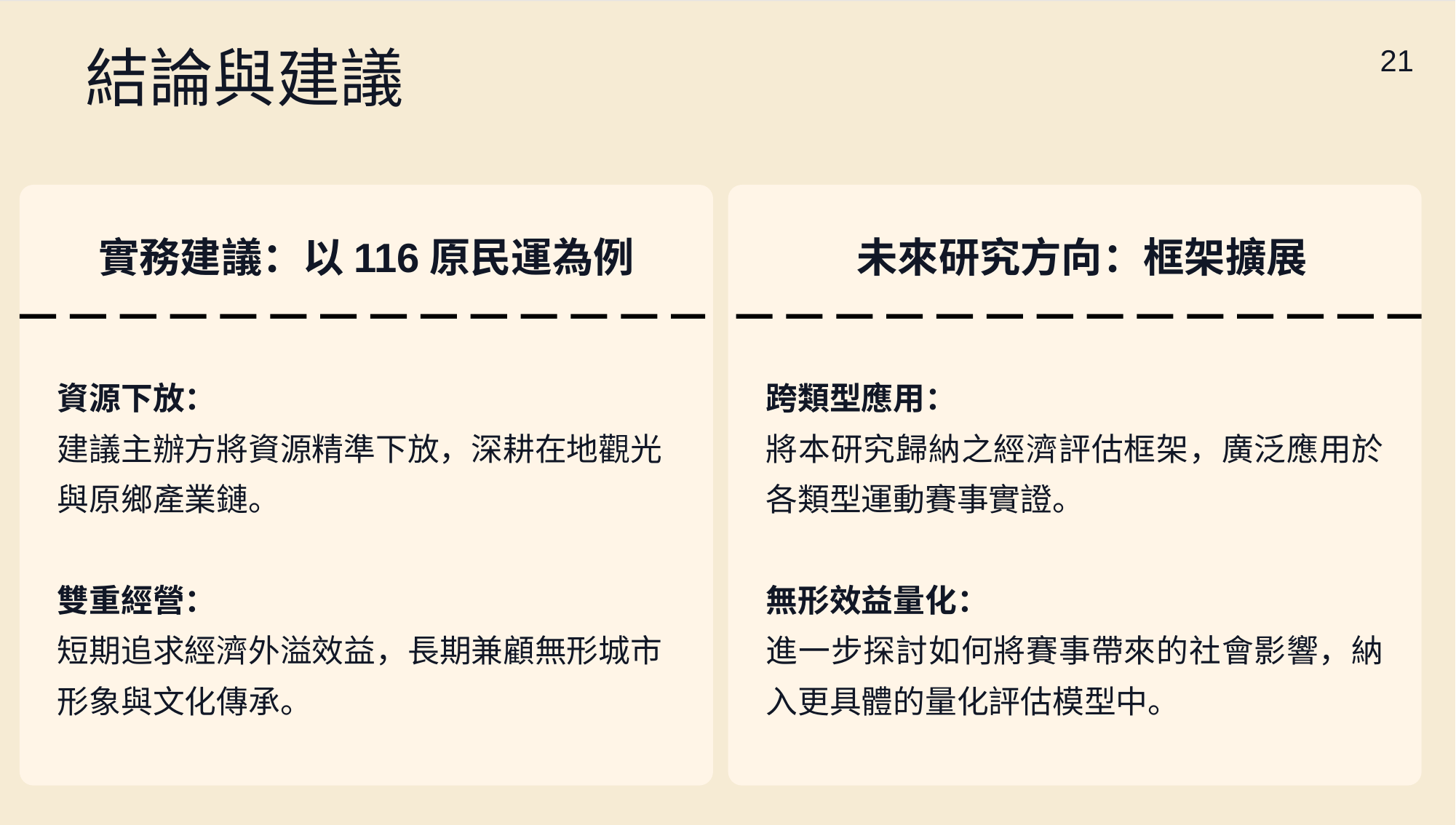

21
結論與建議

實務建議：以116原民運為例
未來研究方向：框架擴展

資源下放：
建議主辦方將資源精準下放，深耕在地觀光與原鄉產業鏈。

雙重經營：
短期追求經濟外溢效益，長期兼顧無形城市形象與文化傳承。
跨類型應用：
將本研究歸納之經濟評估框架，廣泛應用於各類型運動賽事實證。

無形效益量化：
進一步探討如何將賽事帶來的社會影響，納入更具體的量化評估模型中。